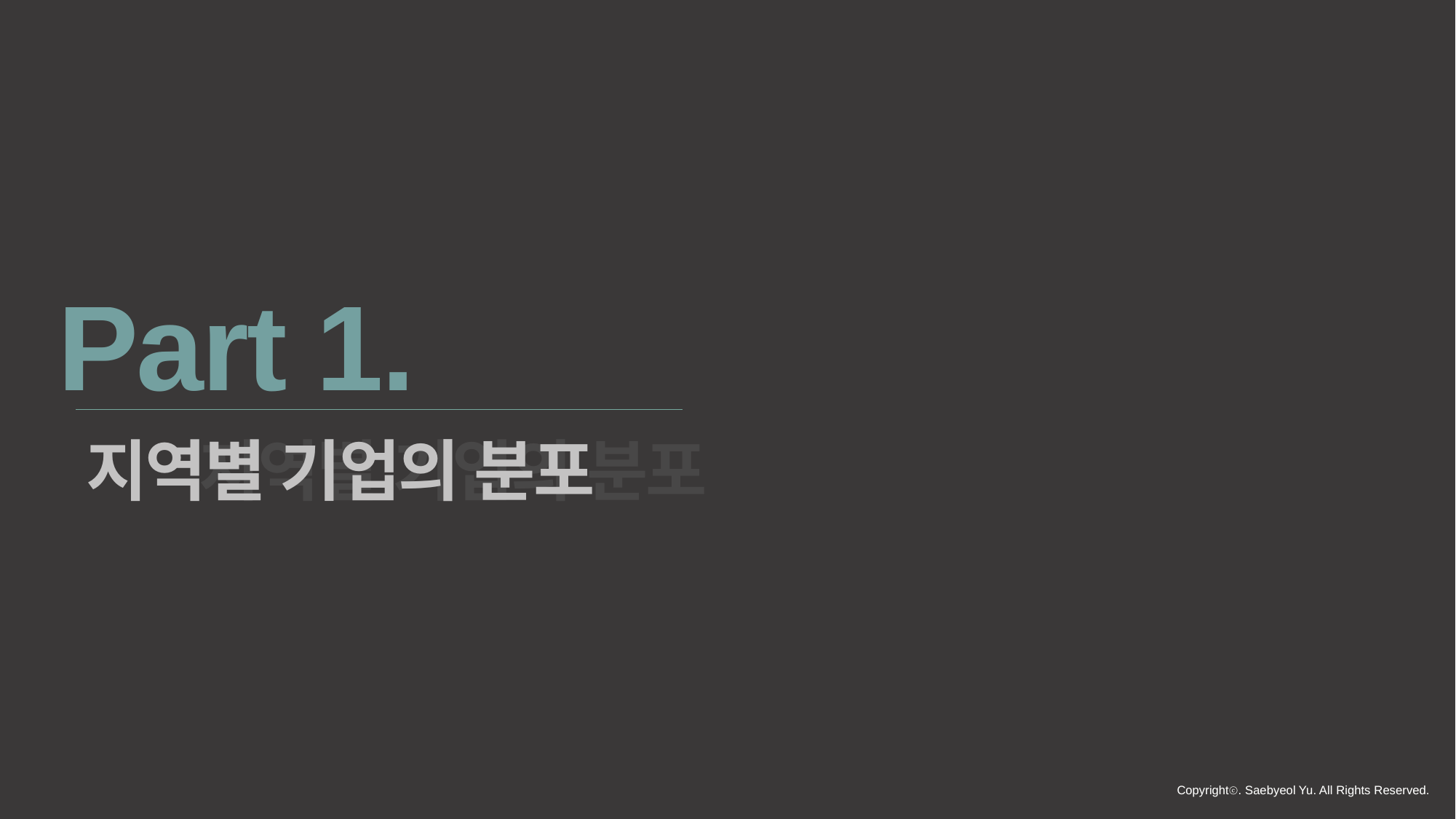

Part 1.
지역별 기업의 분포
지역별 기업의 분포
Copyrightⓒ. Saebyeol Yu. All Rights Reserved.